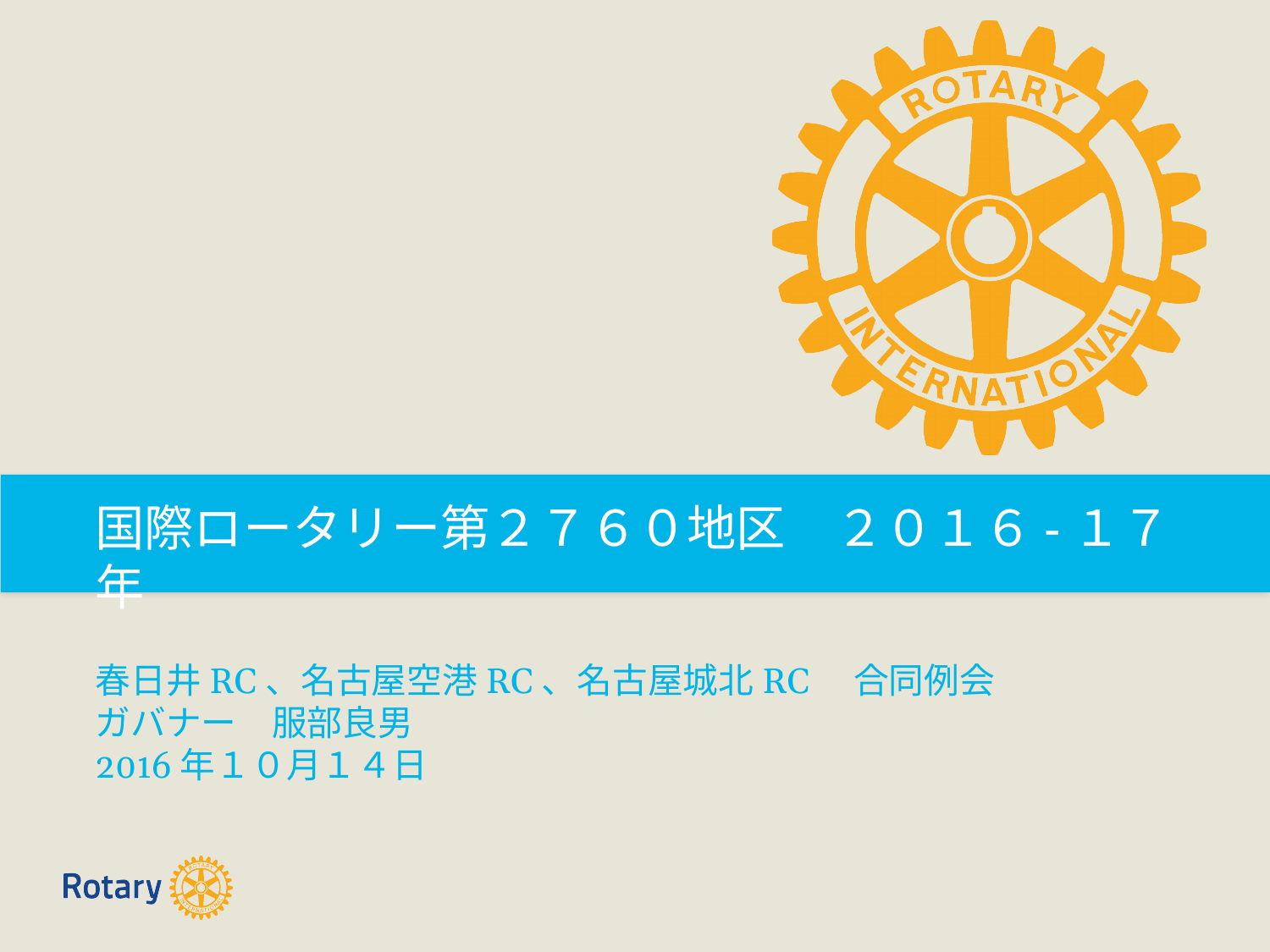

国際ロータリー第２７６０地区　２０１６-１７年
春日井RC、名古屋空港RC、名古屋城北RC　合同例会
ガバナー　服部良男
2016年１０月１４日